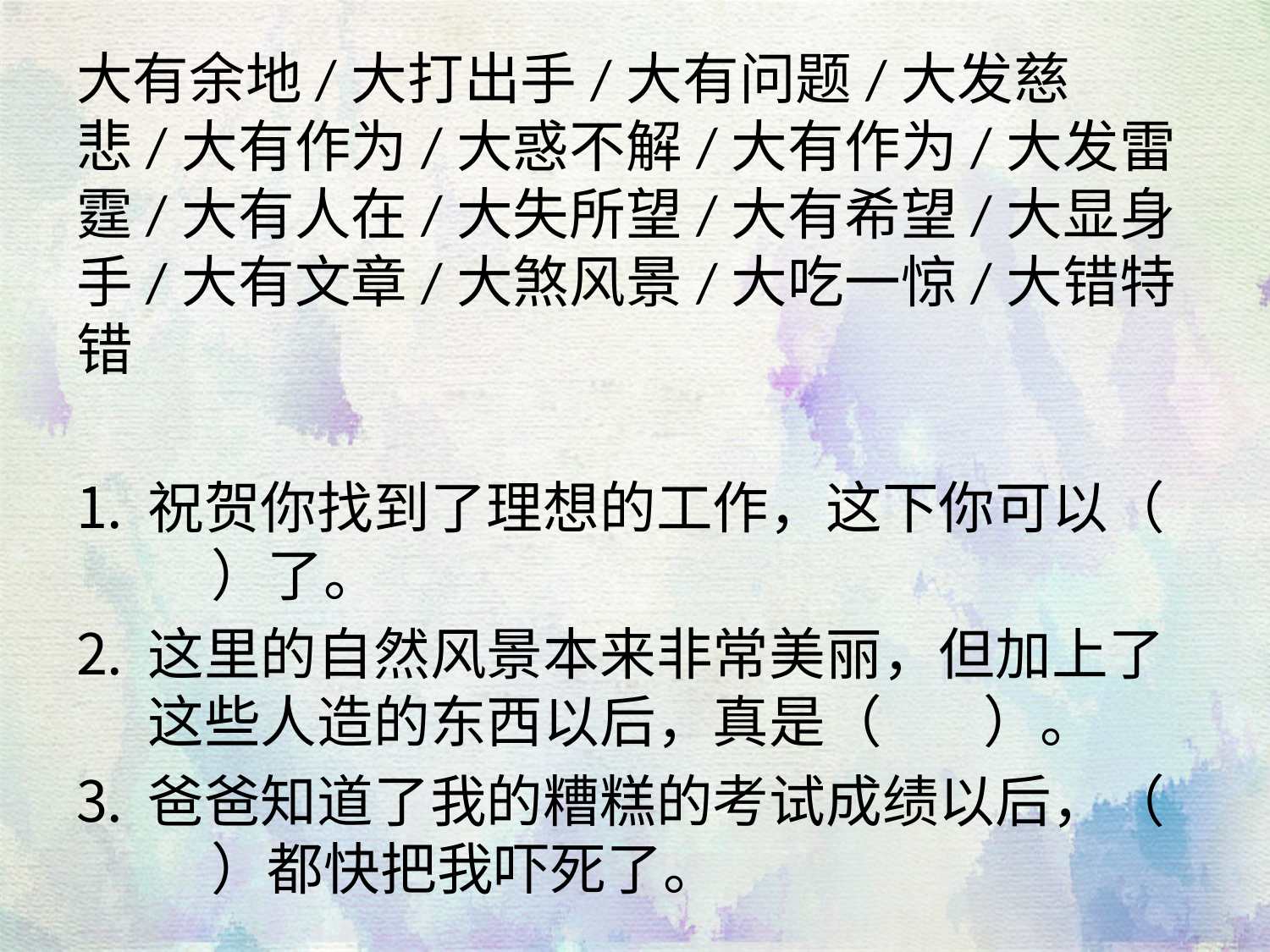

大有余地/大打出手/大有问题/大发慈悲/大有作为/大惑不解/大有作为/大发雷霆/大有人在/大失所望/大有希望/大显身手/大有文章/大煞风景/大吃一惊/大错特错

祝贺你找到了理想的工作，这下你可以（        ）了。
这里的自然风景本来非常美丽，但加上了这些人造的东西以后，真是（        ）。
爸爸知道了我的糟糕的考试成绩以后，（        ）都快把我吓死了。